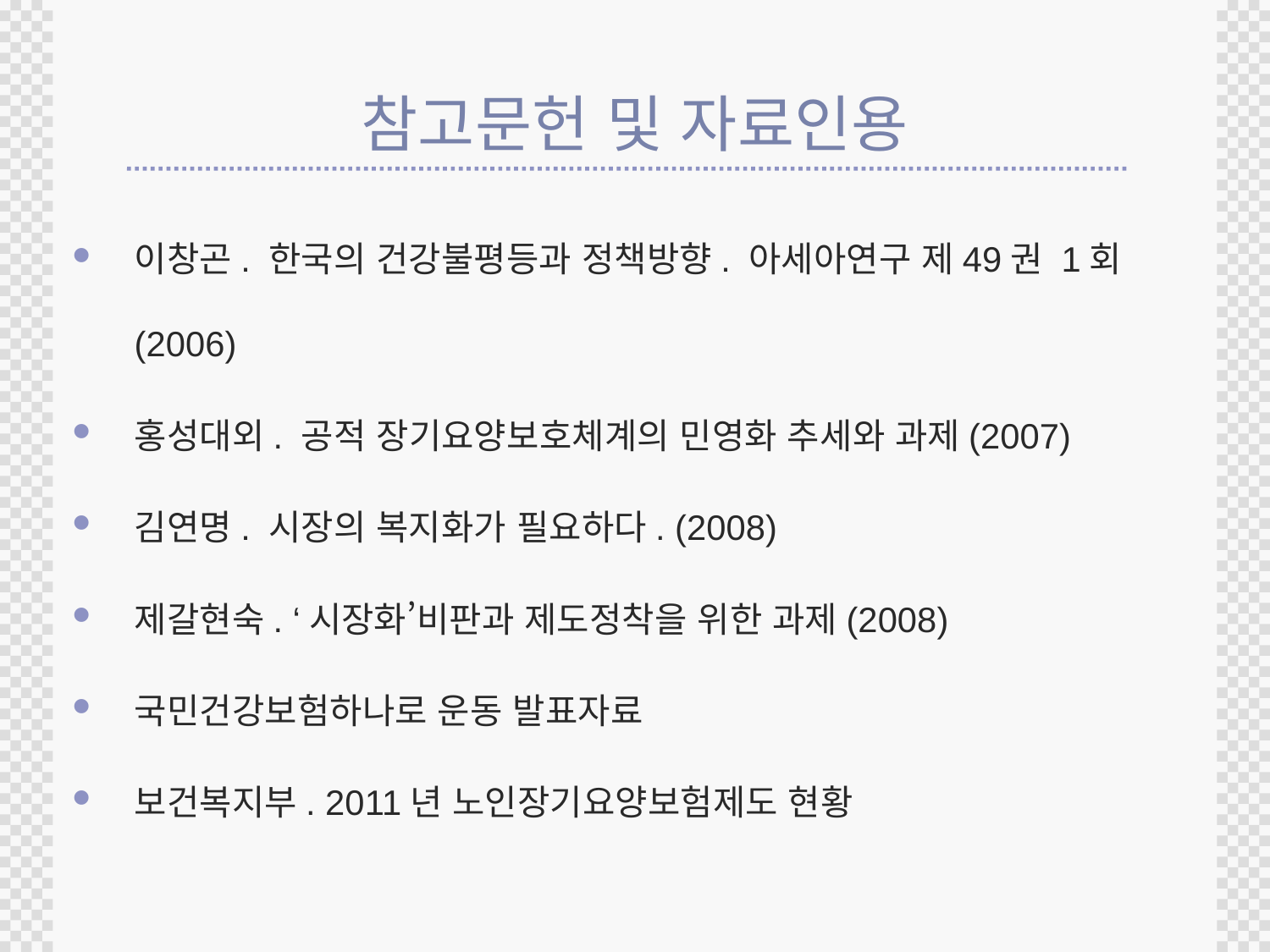

# 참고문헌 및 자료인용
이창곤. 한국의 건강불평등과 정책방향. 아세아연구 제49권 1회(2006)
홍성대외. 공적 장기요양보호체계의 민영화 추세와 과제(2007)
김연명. 시장의 복지화가 필요하다. (2008)
제갈현숙. ‘시장화’비판과 제도정착을 위한 과제(2008)
국민건강보험하나로 운동 발표자료
보건복지부. 2011년 노인장기요양보험제도 현황